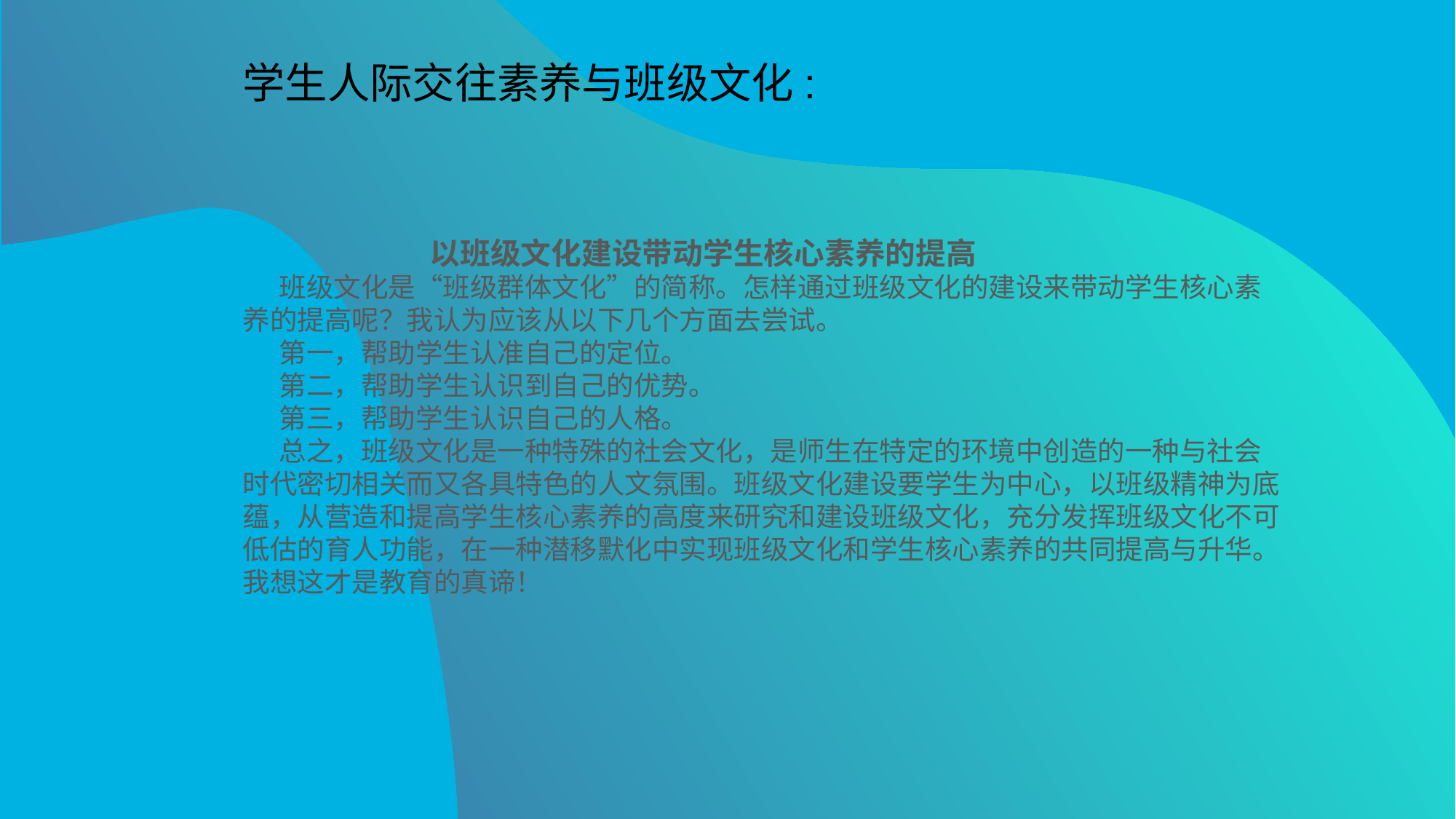

学生人际交往素养与班级文化:

以班级文化建设带动学生核心素养的提高
班级文化是“班级群体文化”的简称。怎样通过班级文化的建设来带动学生核心素养的提高呢？我认为应该从以下几个方面去尝试。
第一，帮助学生认准自己的定位。
第二，帮助学生认识到自己的优势。
第三，帮助学生认识自己的人格。
总之，班级文化是一种特殊的社会文化，是师生在特定的环境中创造的一种与社会时代密切相关而又各具特色的人文氛围。班级文化建设要学生为中心，以班级精神为底蕴，从营造和提高学生核心素养的高度来研究和建设班级文化，充分发挥班级文化不可低估的育人功能，在一种潜移默化中实现班级文化和学生核心素养的共同提高与升华。我想这才是教育的真谛！